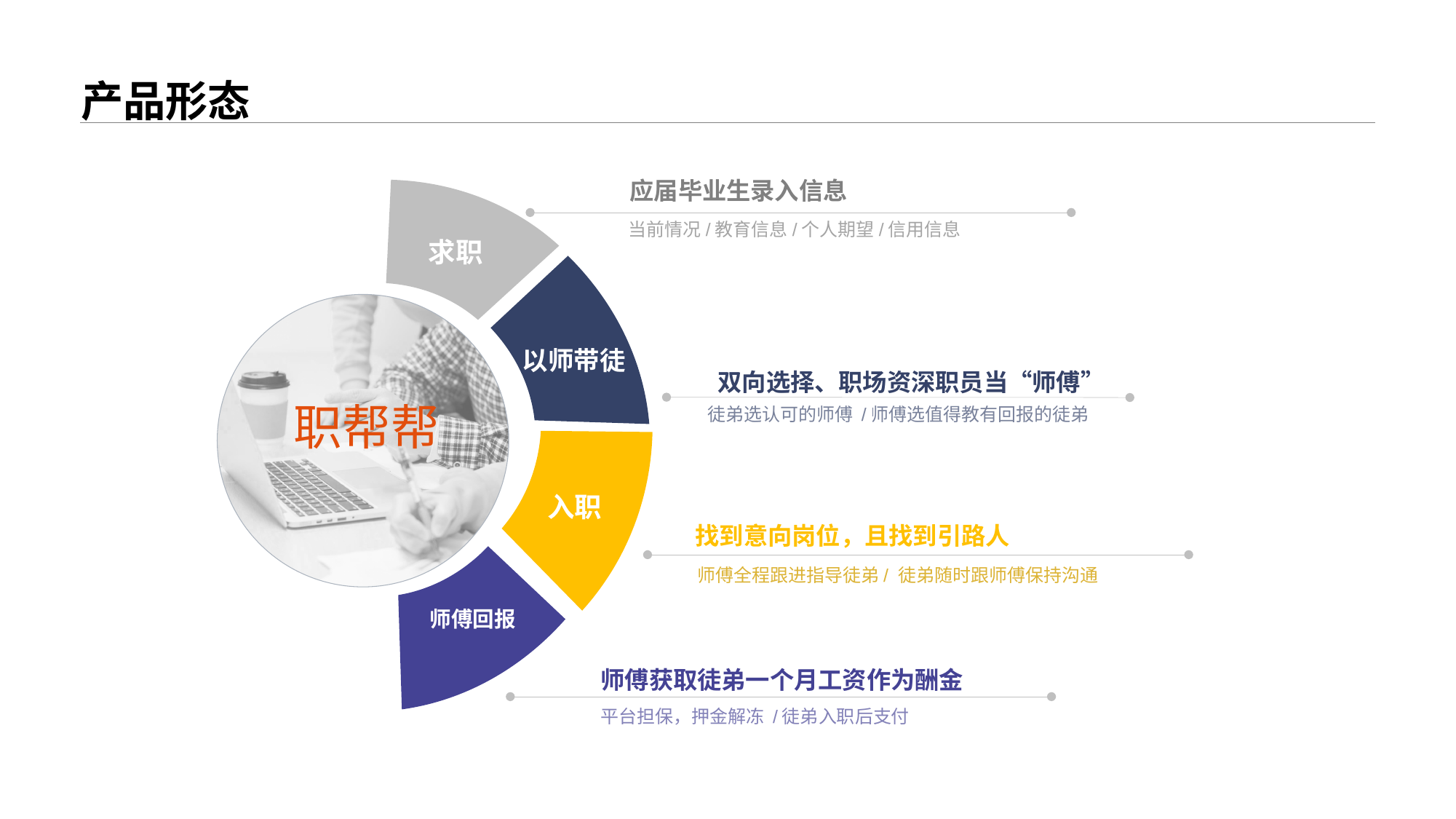

# 产品形态

应届毕业生录入信息
当前情况/教育信息/个人期望/信用信息
求职

以师带徒
双向选择、职场资深职员当“师傅”
职帮帮
徒弟选认可的师傅 /师傅选值得教有回报的徒弟

入职
找到意向岗位，且找到引路人

师傅全程跟进指导徒弟/ 徒弟随时跟师傅保持沟通
师傅回报
师傅获取徒弟一个月工资作为酬金
平台担保，押金解冻 /徒弟入职后支付